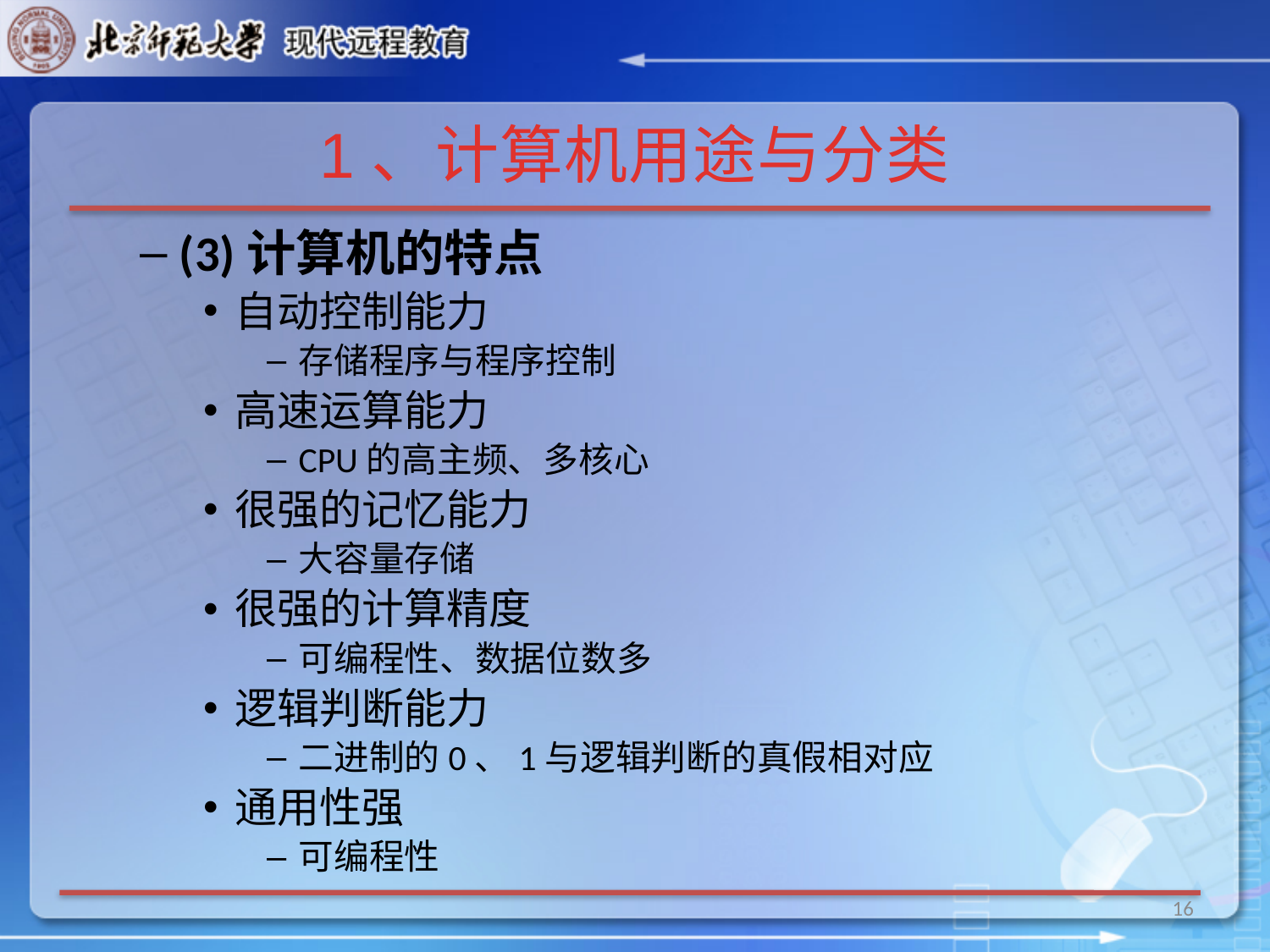

# 1、计算机用途与分类
(3)计算机的特点
自动控制能力
存储程序与程序控制
高速运算能力
CPU的高主频、多核心
很强的记忆能力
大容量存储
很强的计算精度
可编程性、数据位数多
逻辑判断能力
二进制的0、1与逻辑判断的真假相对应
通用性强
可编程性
16